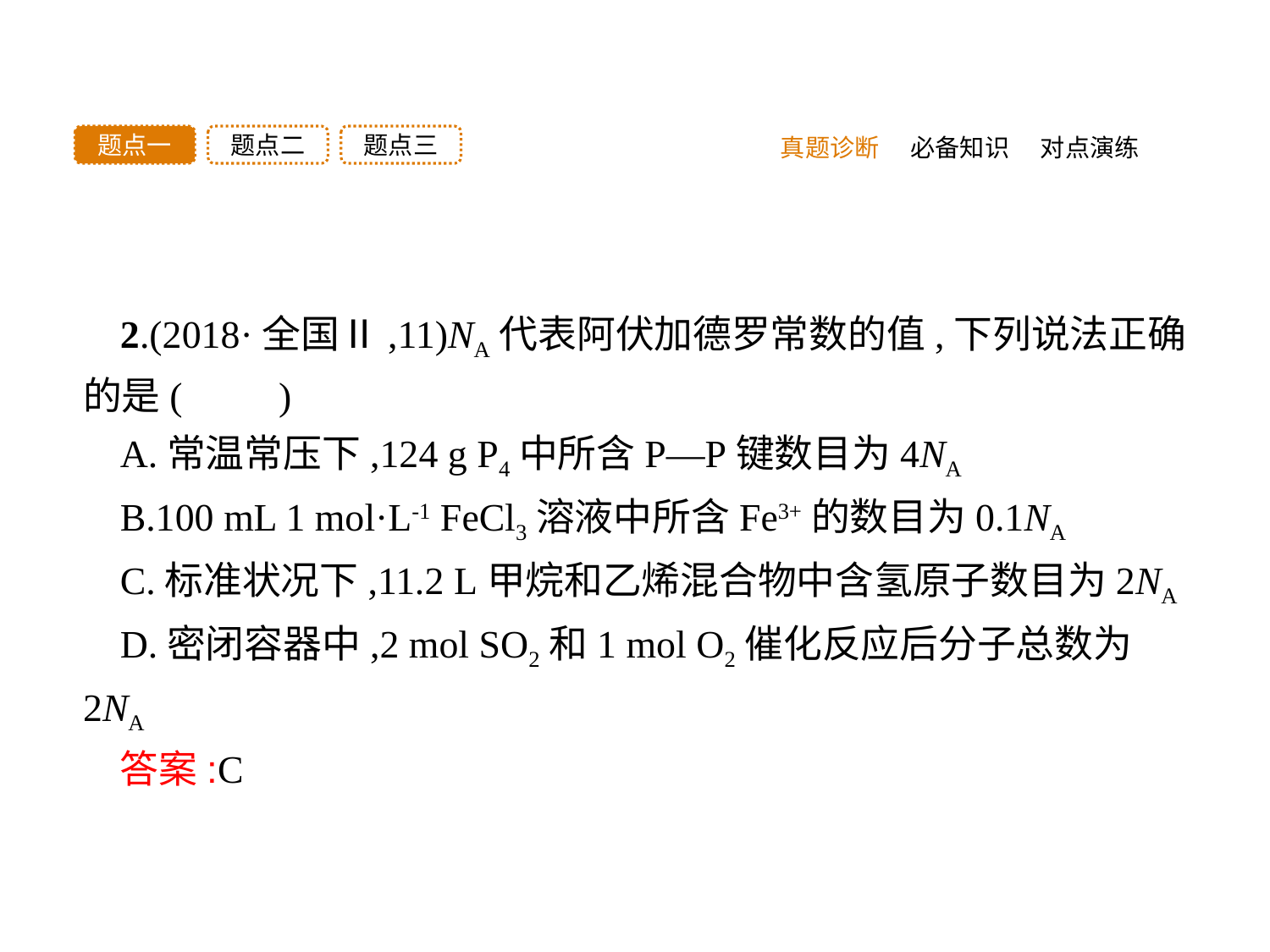

题点三
题点二
题点一
真题诊断
必备知识
对点演练
2.(2018·全国Ⅱ,11)NA代表阿伏加德罗常数的值,下列说法正确的是(　　)
A.常温常压下,124 g P4中所含P—P键数目为4NA
B.100 mL 1 mol·L-1 FeCl3溶液中所含Fe3+的数目为0.1NA
C.标准状况下,11.2 L甲烷和乙烯混合物中含氢原子数目为2NA
D.密闭容器中,2 mol SO2和1 mol O2催化反应后分子总数为2NA
答案:C